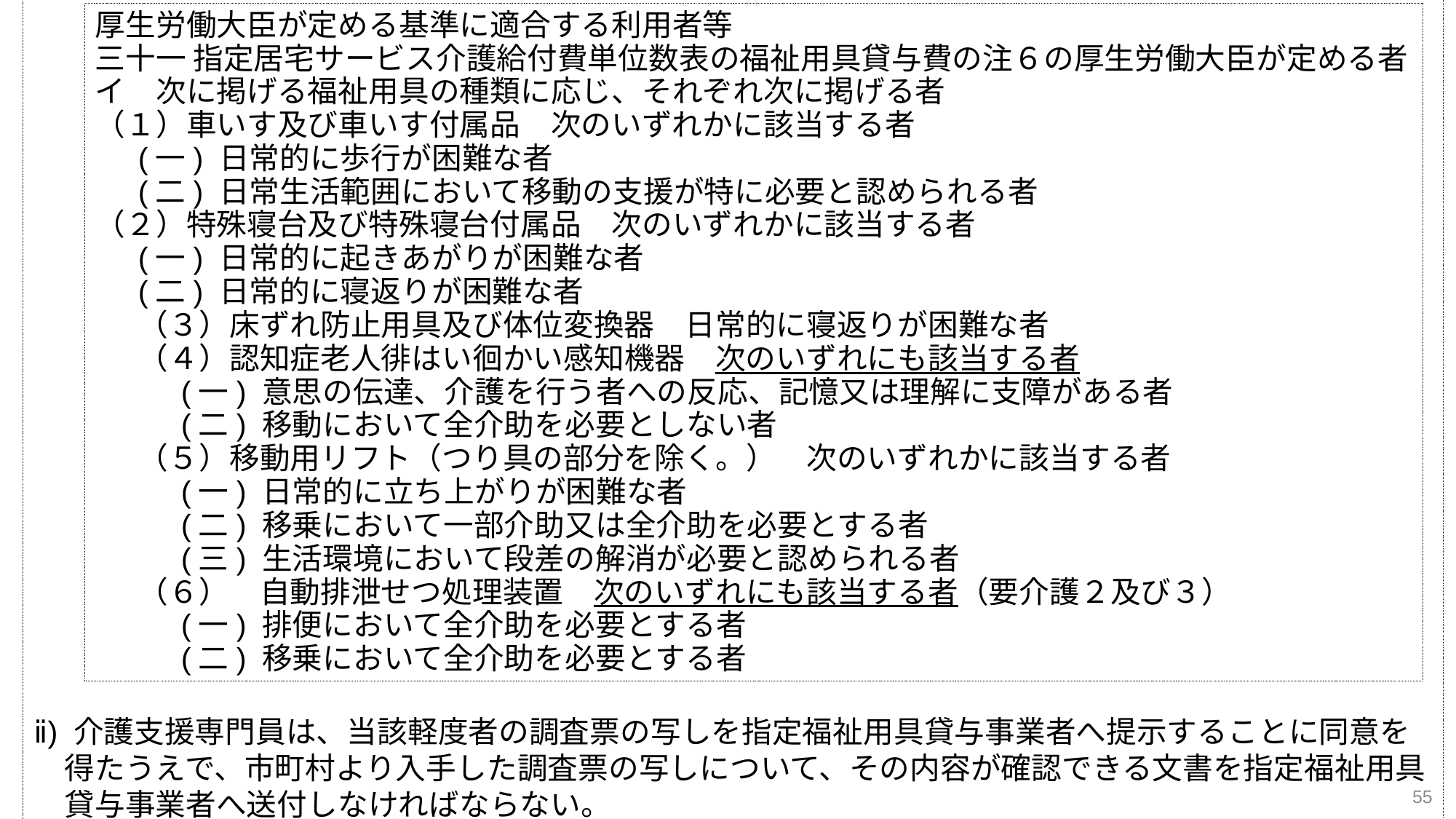

ⅱ) 介護支援専門員は、当該軽度者の調査票の写しを指定福祉用具貸与事業者へ提示することに同意を得たうえで、市町村より入手した調査票の写しについて、その内容が確認できる文書を指定福祉用具貸与事業者へ送付しなければならない。
厚生労働大臣が定める基準に適合する利用者等
三十一 指定居宅サービス介護給付費単位数表の福祉用具貸与費の注６の厚生労働大臣が定める者
イ　次に掲げる福祉用具の種類に応じ、それぞれ次に掲げる者
（１）車いす及び車いす付属品　次のいずれかに該当する者
(一) 日常的に歩行が困難な者
(二) 日常生活範囲において移動の支援が特に必要と認められる者
（２）特殊寝台及び特殊寝台付属品　次のいずれかに該当する者
(一) 日常的に起きあがりが困難な者
(二) 日常的に寝返りが困難な者
（３）床ずれ防止用具及び体位変換器　日常的に寝返りが困難な者
（４）認知症老人徘はい徊かい感知機器　次のいずれにも該当する者
(一) 意思の伝達、介護を行う者への反応、記憶又は理解に支障がある者
(二) 移動において全介助を必要としない者
（５）移動用リフト（つり具の部分を除く。）　次のいずれかに該当する者
(一) 日常的に立ち上がりが困難な者
(二) 移乗において一部介助又は全介助を必要とする者
(三) 生活環境において段差の解消が必要と認められる者
（６）　自動排泄せつ処理装置　次のいずれにも該当する者（要介護２及び３）
(一) 排便において全介助を必要とする者
(二) 移乗において全介助を必要とする者
55